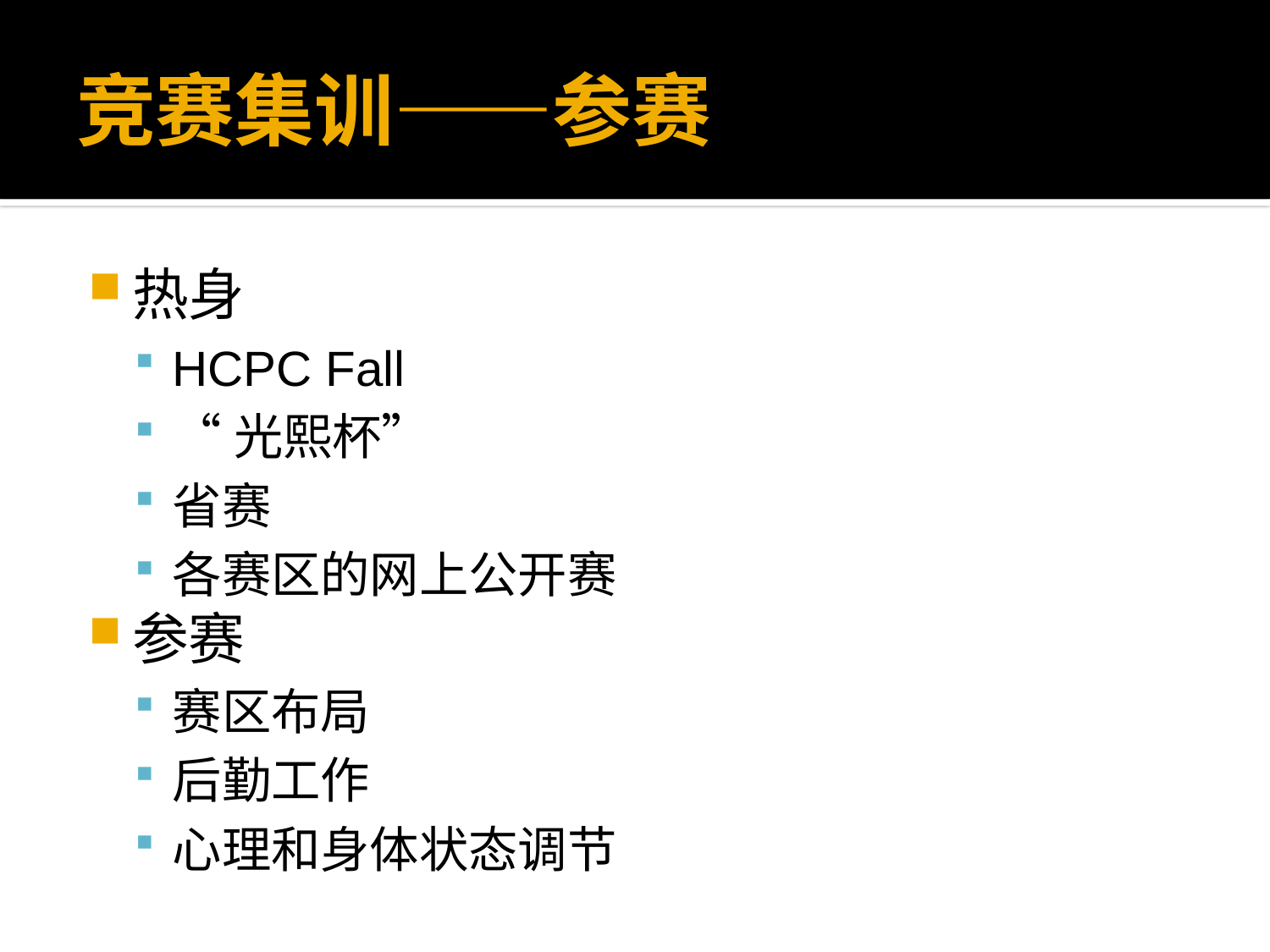

# 竞赛集训——参赛
热身
HCPC Fall
“光熙杯”
省赛
各赛区的网上公开赛
参赛
赛区布局
后勤工作
心理和身体状态调节